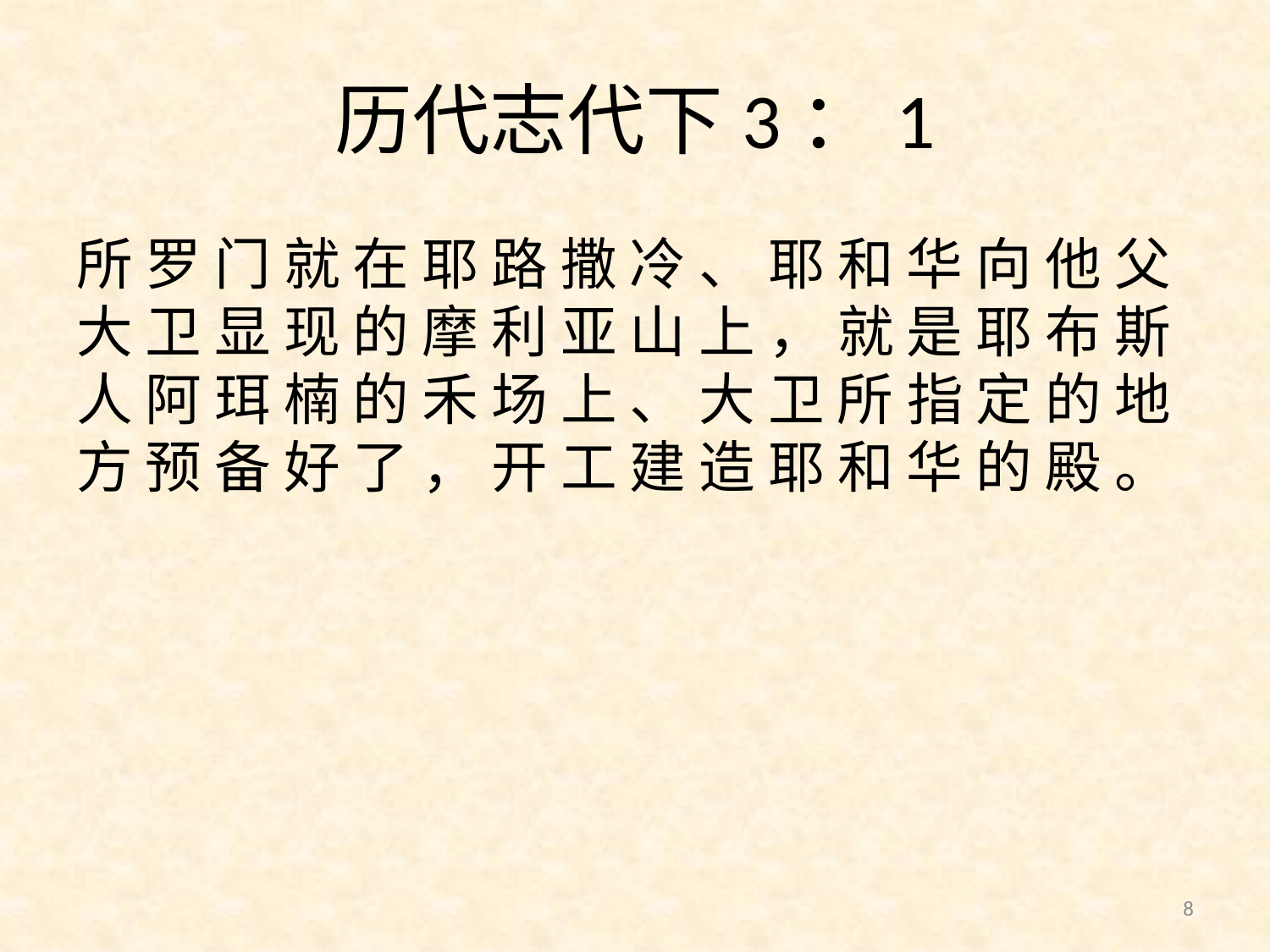

# 历代志代下3：1
所 罗 门 就 在 耶 路 撒 冷 、 耶 和 华 向 他 父 大 卫 显 现 的 摩 利 亚 山 上 ， 就 是 耶 布 斯 人 阿 珥 楠 的 禾 场 上 、 大 卫 所 指 定 的 地 方 预 备 好 了 ， 开 工 建 造 耶 和 华 的 殿 。
8